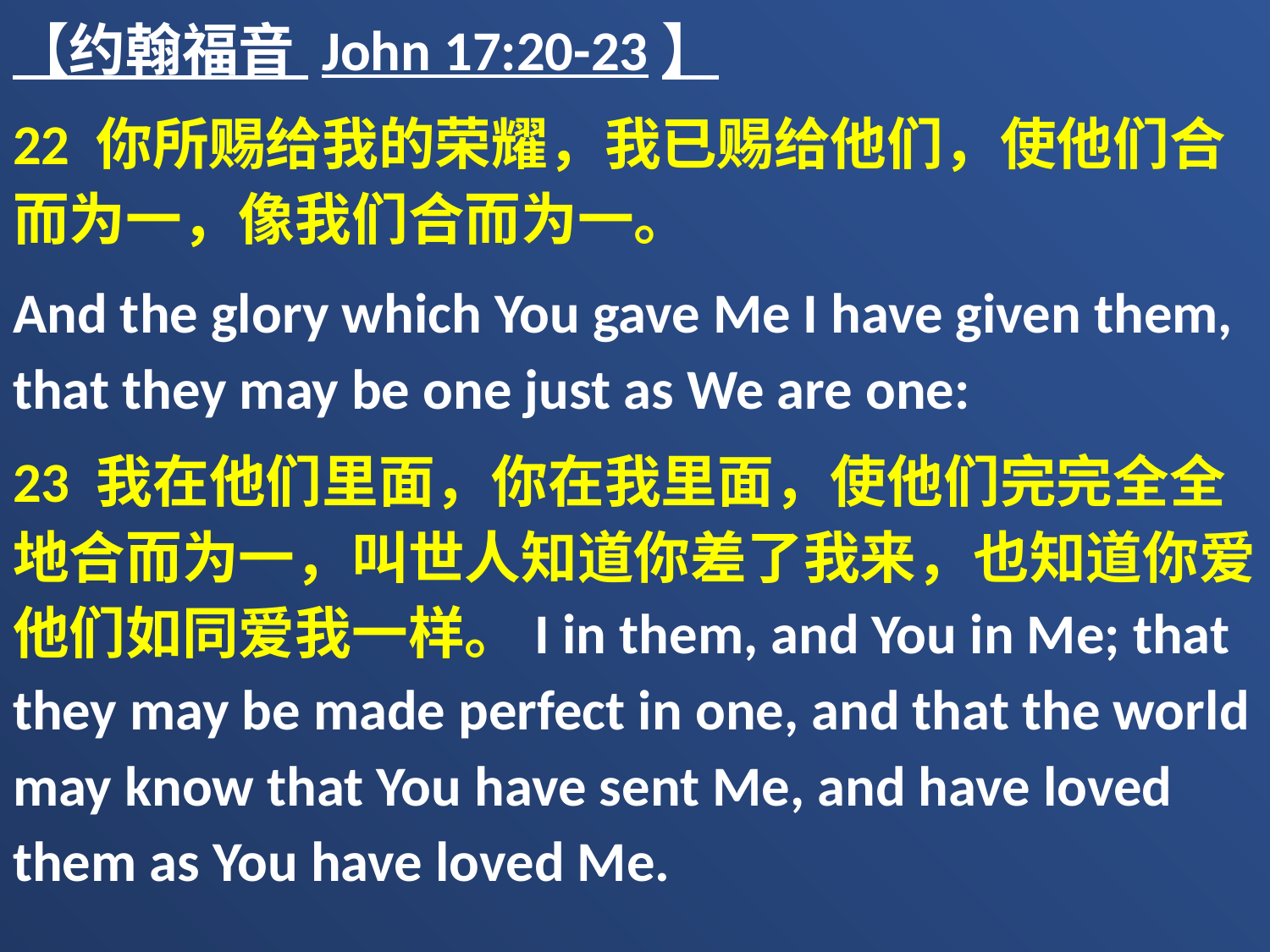

【约翰福音 John 17:20-23】
22 你所赐给我的荣耀，我已赐给他们，使他们合而为一，像我们合而为一。
And the glory which You gave Me I have given them, that they may be one just as We are one:
23 我在他们里面，你在我里面，使他们完完全全地合而为一，叫世人知道你差了我来，也知道你爱他们如同爱我一样。I in them, and You in Me; that they may be made perfect in one, and that the world may know that You have sent Me, and have loved them as You have loved Me.